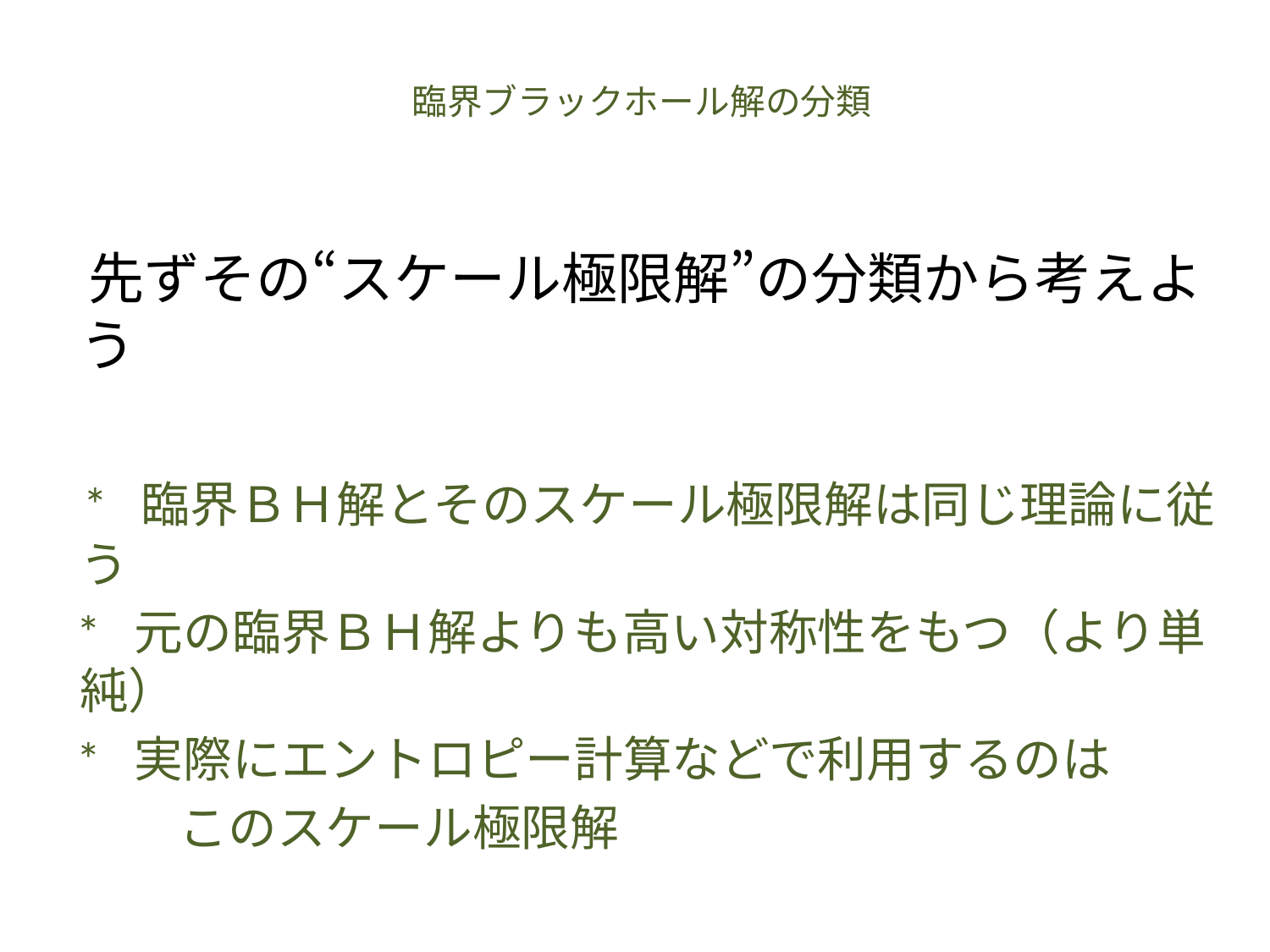

# 臨界ブラックホール解の分類

　先ずその“スケール極限解”の分類から考えよう

    *  臨界ＢＨ解とそのスケール極限解は同じ理論に従う
    *  元の臨界ＢＨ解よりも高い対称性をもつ（より単純）
    *  実際にエントロピー計算などで利用するのは
　　　このスケール極限解